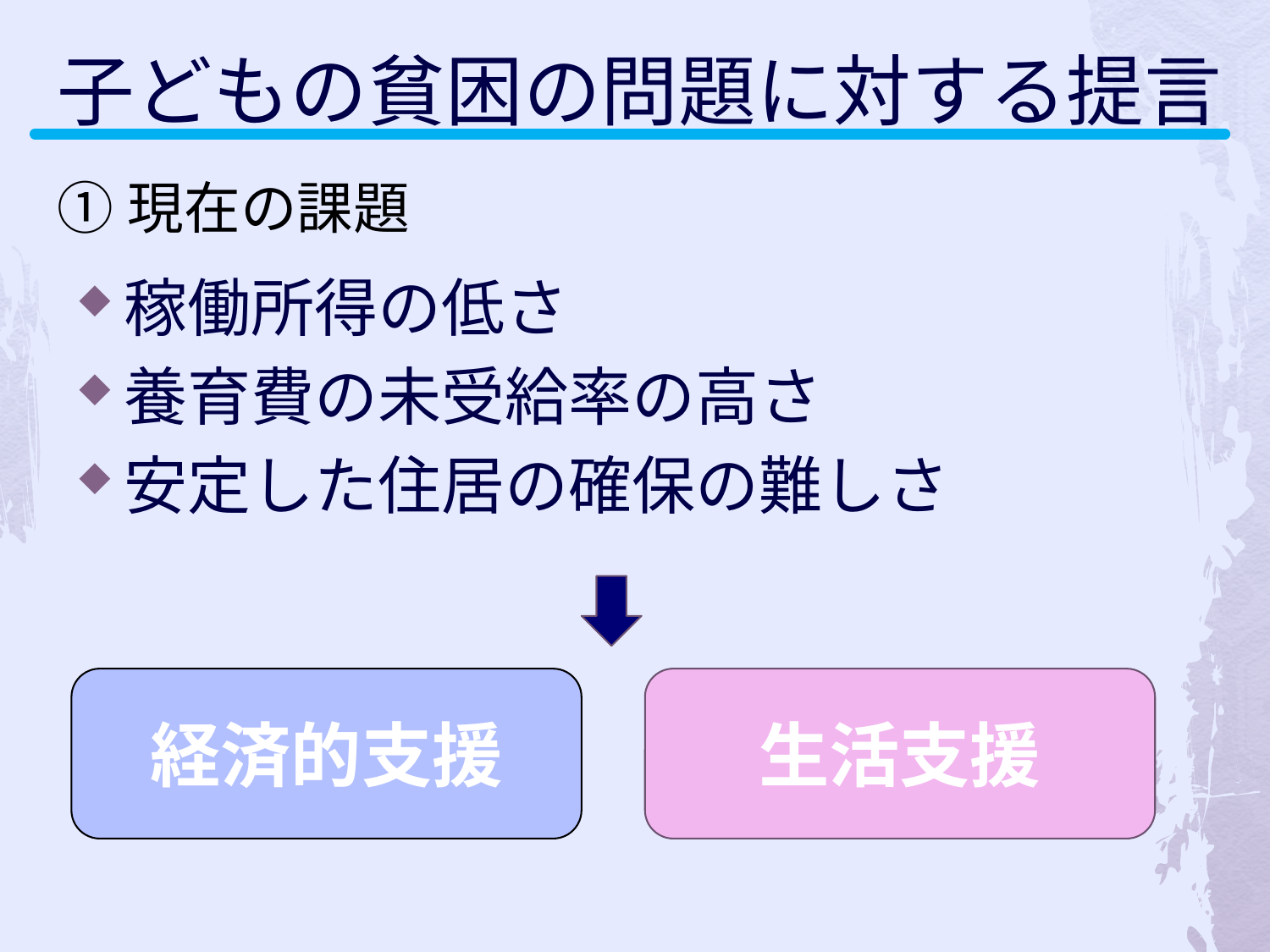

子どもの貧困の問題に対する提言
①現在の課題
稼働所得の低さ
養育費の未受給率の高さ
安定した住居の確保の難しさ

経済的支援
生活支援